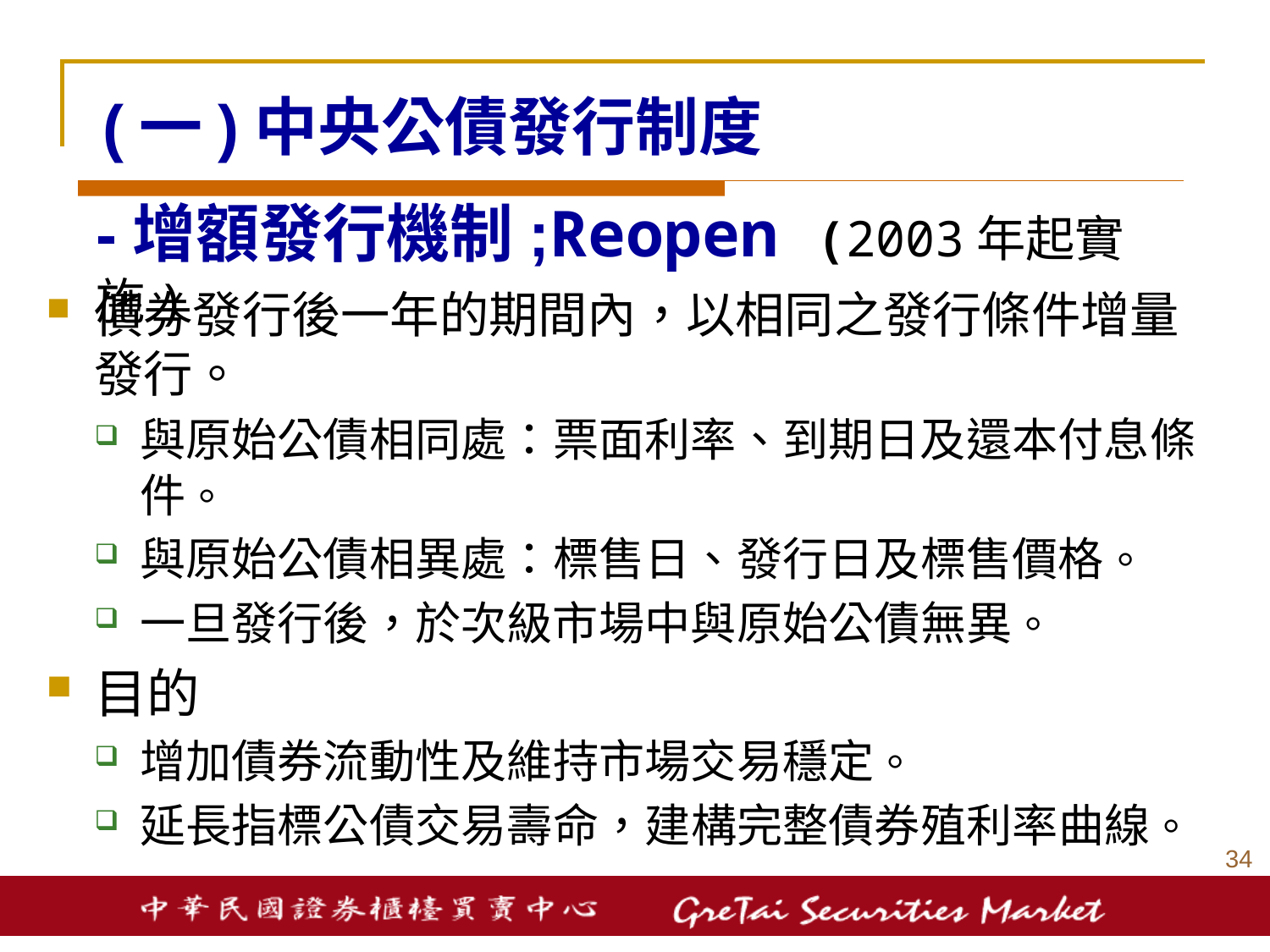

(一)中央公債發行制度

-增額發行機制;Reopen (2003年起實施)
債券發行後一年的期間內，以相同之發行條件增量發行。
與原始公債相同處：票面利率、到期日及還本付息條件。
與原始公債相異處：標售日、發行日及標售價格。
一旦發行後，於次級市場中與原始公債無異。
目的
增加債券流動性及維持市場交易穩定。
延長指標公債交易壽命，建構完整債券殖利率曲線。
34